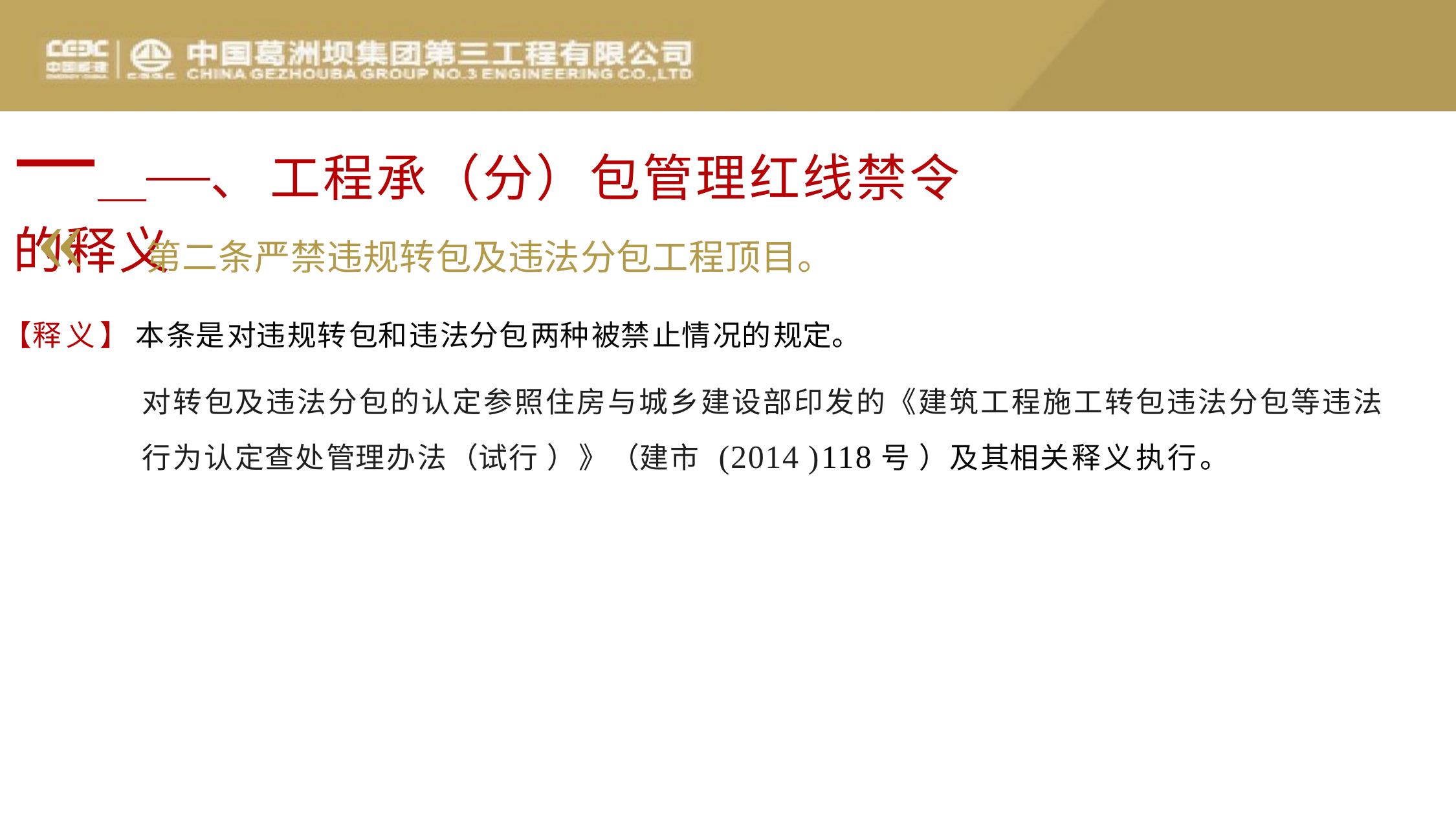

# 一＿＿、 工程承（分）包管理红线禁令的释义
«	第二条严禁违规转包及违法分包工程顶目。
【释义】 本条是对违规转包和违法分包两种被禁止情况的规定。
对转包及违法分包的认定参照住房与城乡建设部印发的《建筑工程施工转包违法分包等违法 行为认定查处管理办法（试行 ）》（建市 (2014 )	118号）及其相关释义执行。